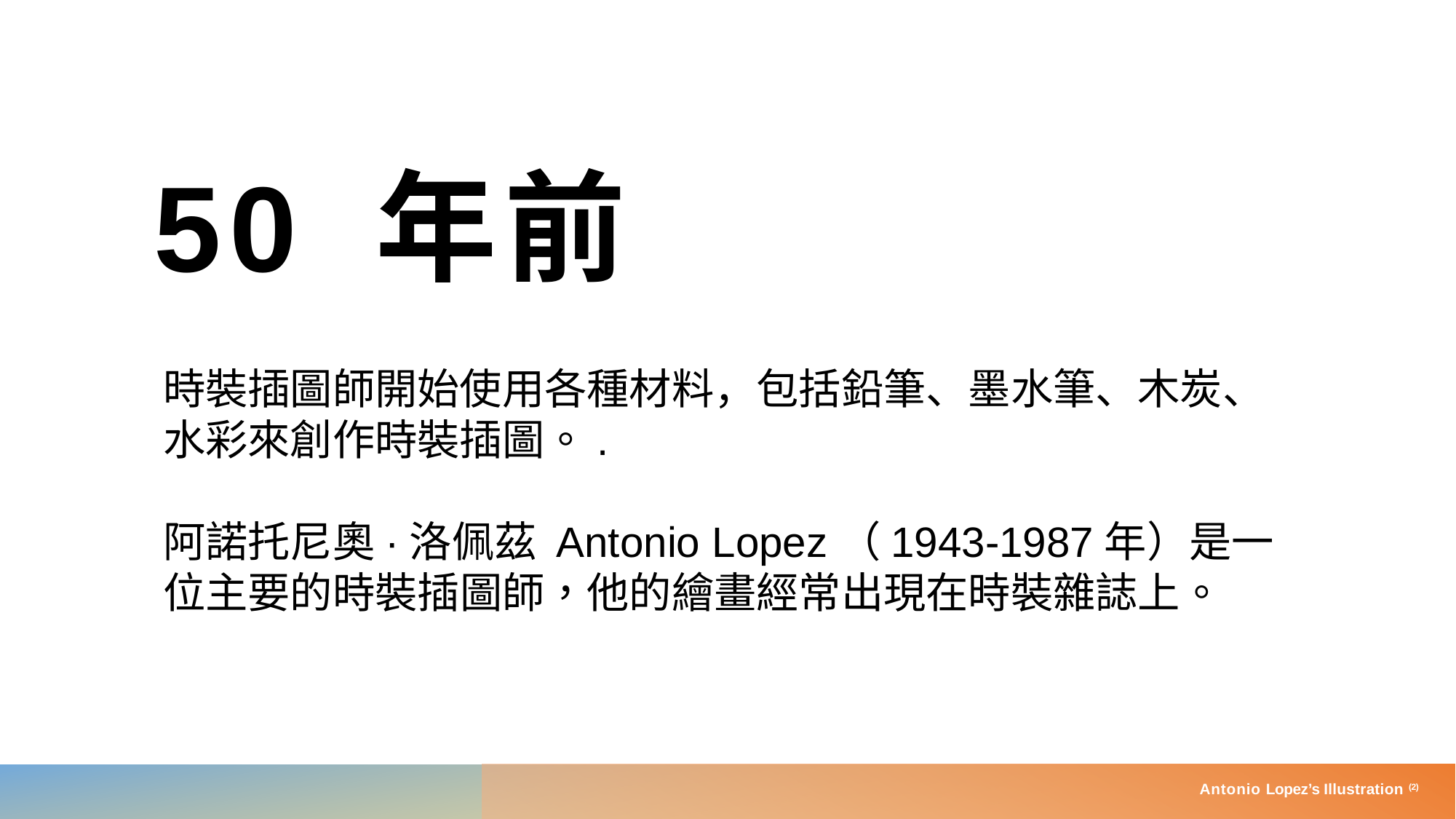

# 50 年前
時裝插圖師開始使用各種材料，包括鉛筆、墨水筆、木炭、水彩來創作時裝插圖。.

阿諾托尼奧·洛佩茲 Antonio Lopez（1943-1987年）是一位主要的時裝插圖師，他的繪畫經常出現在時裝雜誌上。

Antonio Lopez’s Illustration (2)